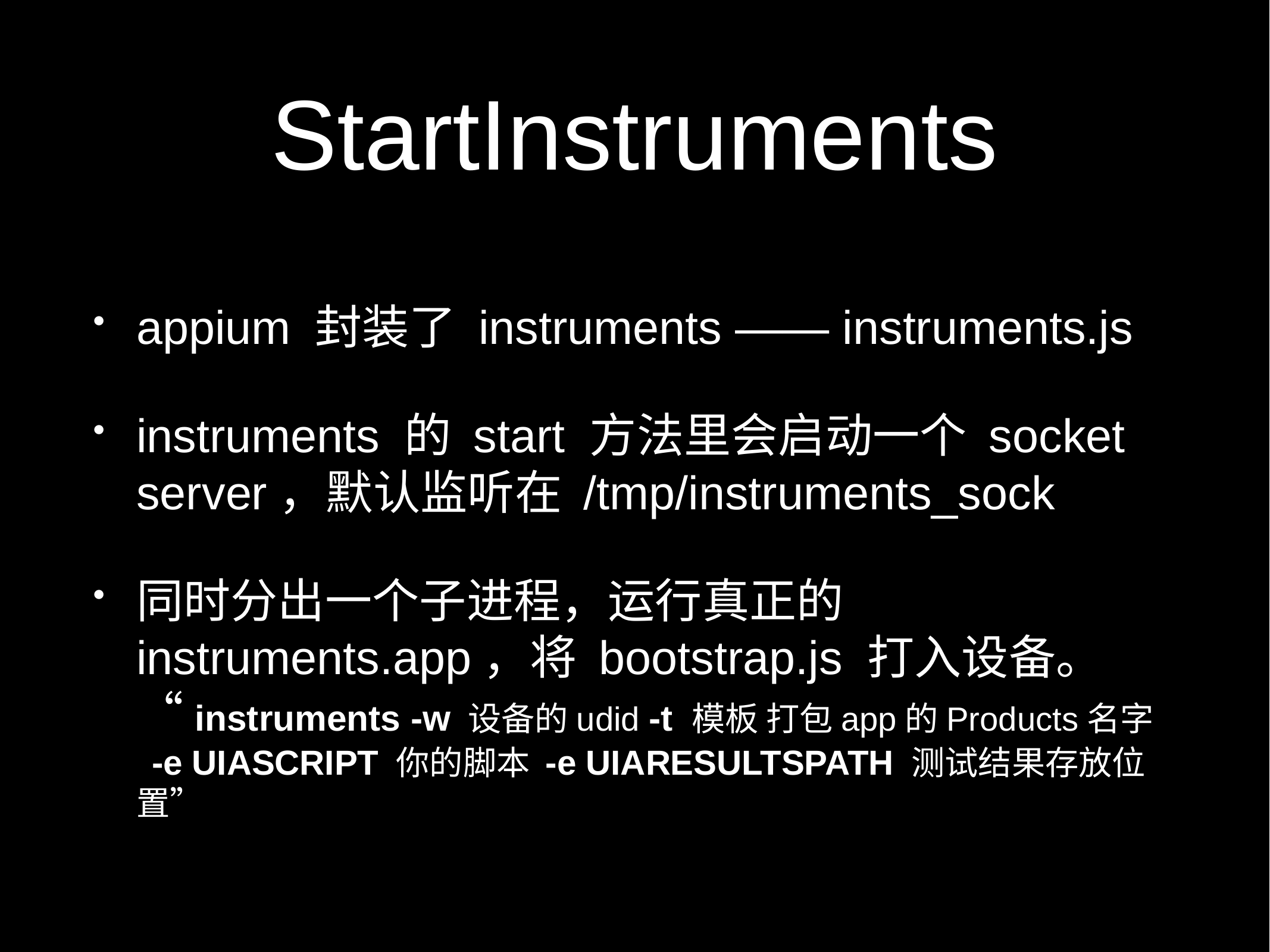

# StartInstruments
appium 封装了 instruments —— instruments.js
instruments 的 start 方法里会启动一个 socket server，默认监听在 /tmp/instruments_sock
同时分出一个子进程，运行真正的 instruments.app，将 bootstrap.js 打入设备。
“instruments -w 设备的udid -t 模板 打包app的Products名字  -e UIASCRIPT 你的脚本 -e UIARESULTSPATH 测试结果存放位置”